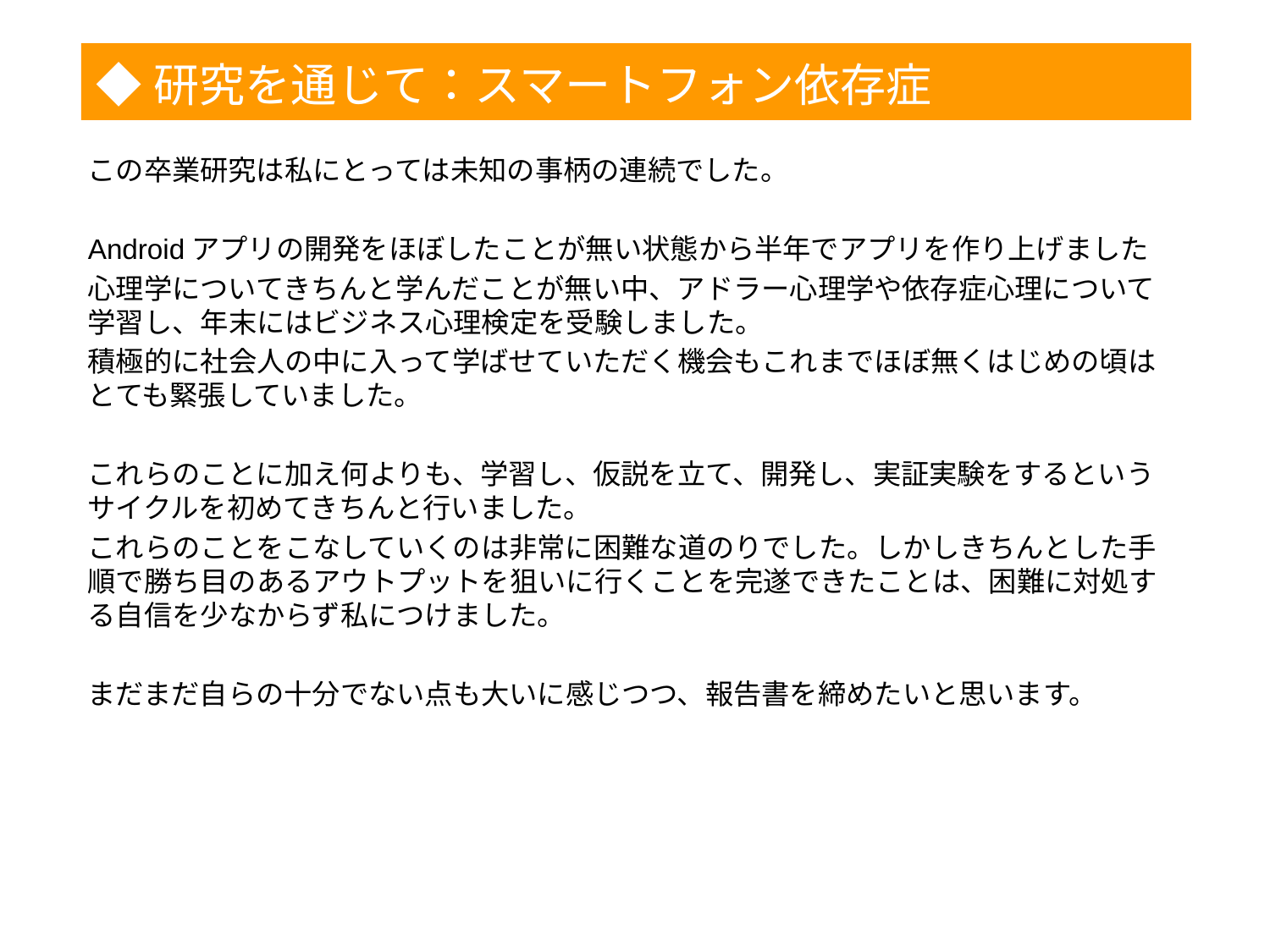

◆研究を通じて：スマートフォン依存症

1
この卒業研究は私にとっては未知の事柄の連続でした。

Androidアプリの開発をほぼしたことが無い状態から半年でアプリを作り上げました
心理学についてきちんと学んだことが無い中、アドラー心理学や依存症心理について学習し、年末にはビジネス心理検定を受験しました。
積極的に社会人の中に入って学ばせていただく機会もこれまでほぼ無くはじめの頃はとても緊張していました。

これらのことに加え何よりも、学習し、仮説を立て、開発し、実証実験をするというサイクルを初めてきちんと行いました。
これらのことをこなしていくのは非常に困難な道のりでした。しかしきちんとした手順で勝ち目のあるアウトプットを狙いに行くことを完遂できたことは、困難に対処する自信を少なからず私につけました。

まだまだ自らの十分でない点も大いに感じつつ、報告書を締めたいと思います。